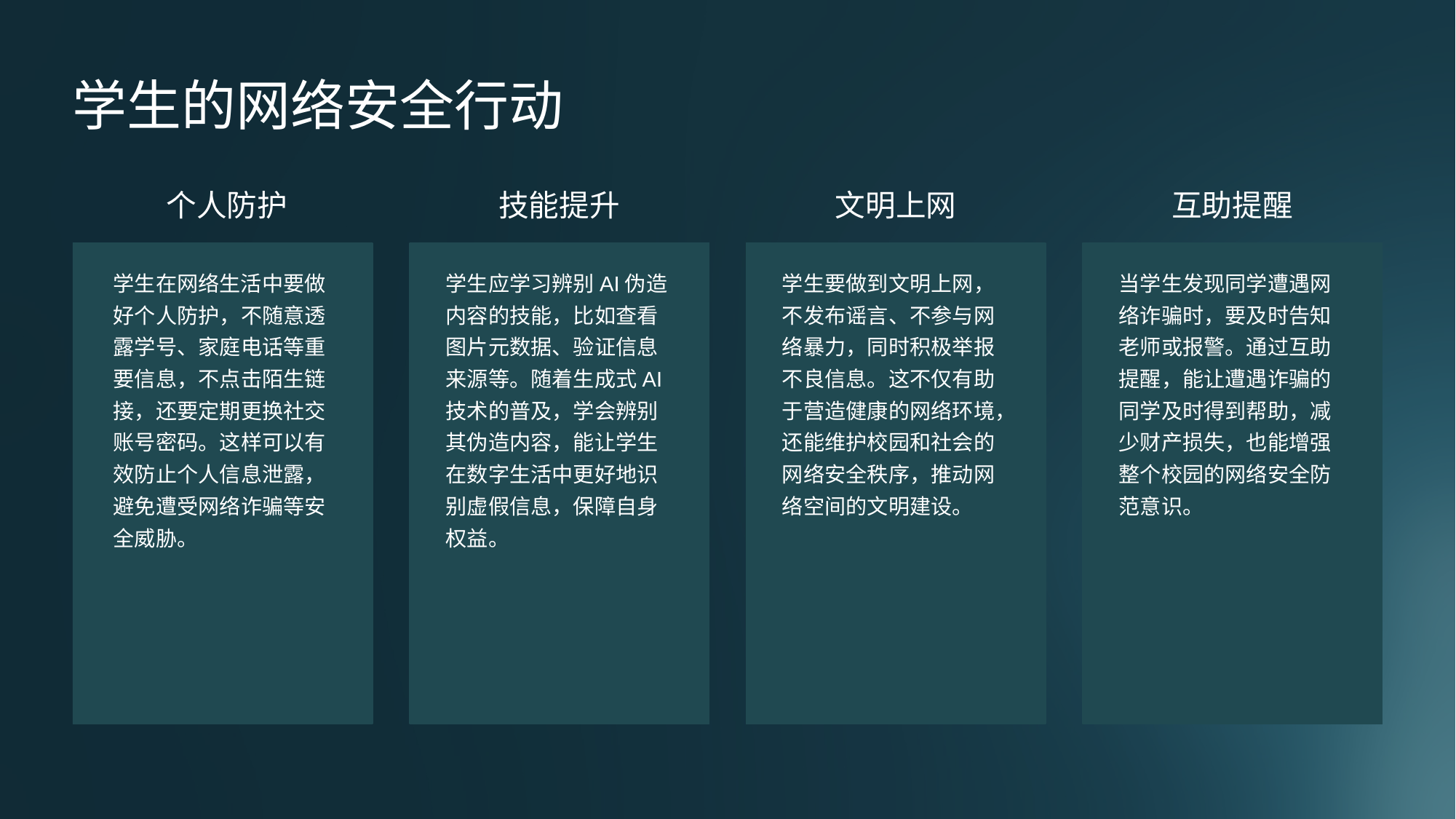

学生的网络安全行动
个人防护
技能提升
文明上网
互助提醒

学生在网络生活中要做好个人防护，不随意透露学号、家庭电话等重要信息，不点击陌生链接，还要定期更换社交账号密码。这样可以有效防止个人信息泄露，避免遭受网络诈骗等安全威胁。
学生应学习辨别AI伪造内容的技能，比如查看图片元数据、验证信息来源等。随着生成式AI技术的普及，学会辨别其伪造内容，能让学生在数字生活中更好地识别虚假信息，保障自身权益。
学生要做到文明上网，不发布谣言、不参与网络暴力，同时积极举报不良信息。这不仅有助于营造健康的网络环境，还能维护校园和社会的网络安全秩序，推动网络空间的文明建设。

当学生发现同学遭遇网络诈骗时，要及时告知老师或报警。通过互助提醒，能让遭遇诈骗的同学及时得到帮助，减少财产损失，也能增强整个校园的网络安全防范意识。